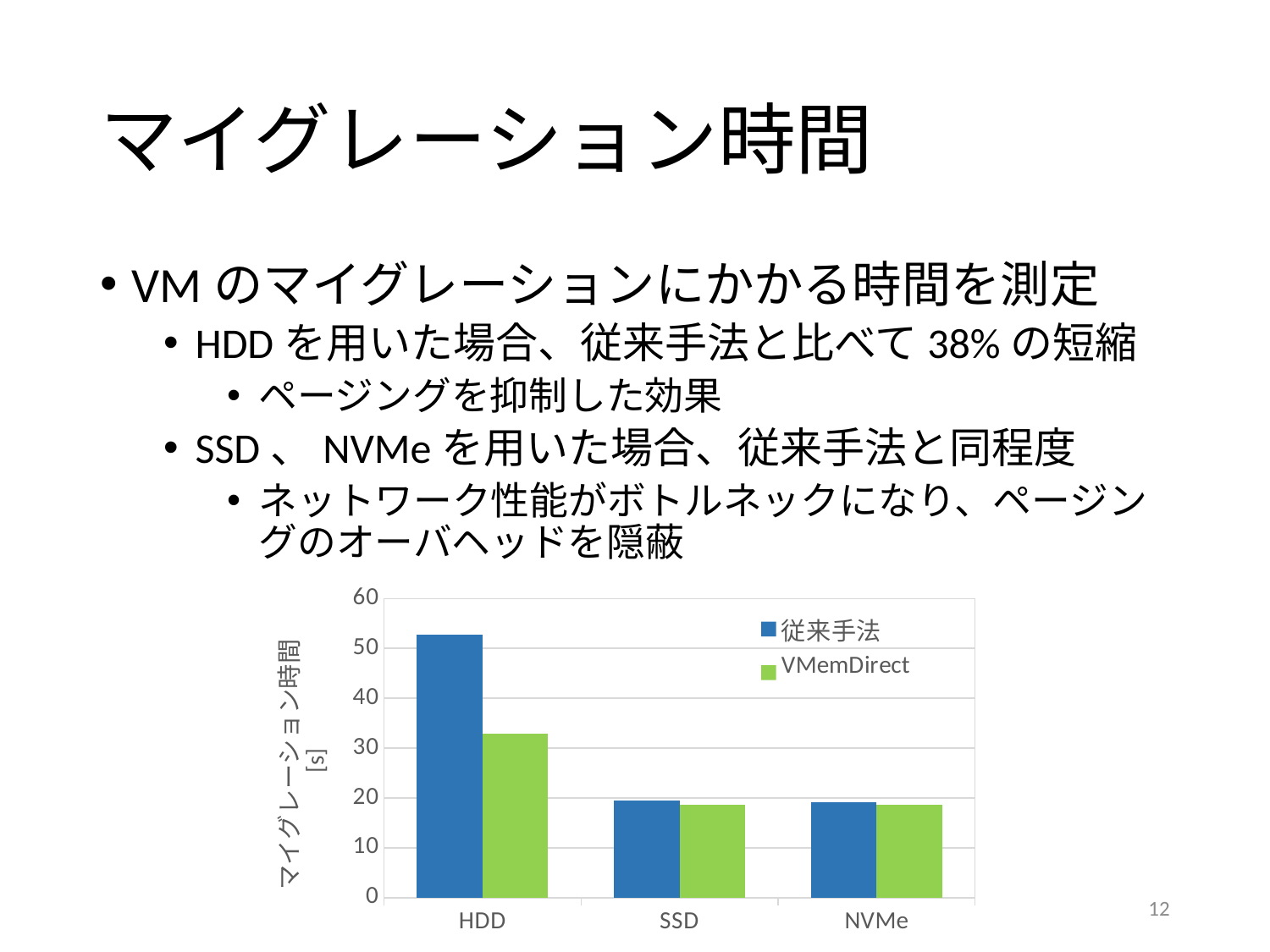

# マイグレーション時間
VMのマイグレーションにかかる時間を測定
HDDを用いた場合、従来手法と比べて38%の短縮
ページングを抑制した効果
SSD、NVMeを用いた場合、従来手法と同程度
ネットワーク性能がボトルネックになり、ページングのオーバヘッドを隠蔽

### Chart

| Category | 従来手法 | VMemDirect |
|---|---|---|
| HDD | 52.71883333333333 | 32.956125 |
| SSD | 19.43653333333325 | 18.6464 |
| NVMe | 19.06877777777778 | 18.6004 |
12